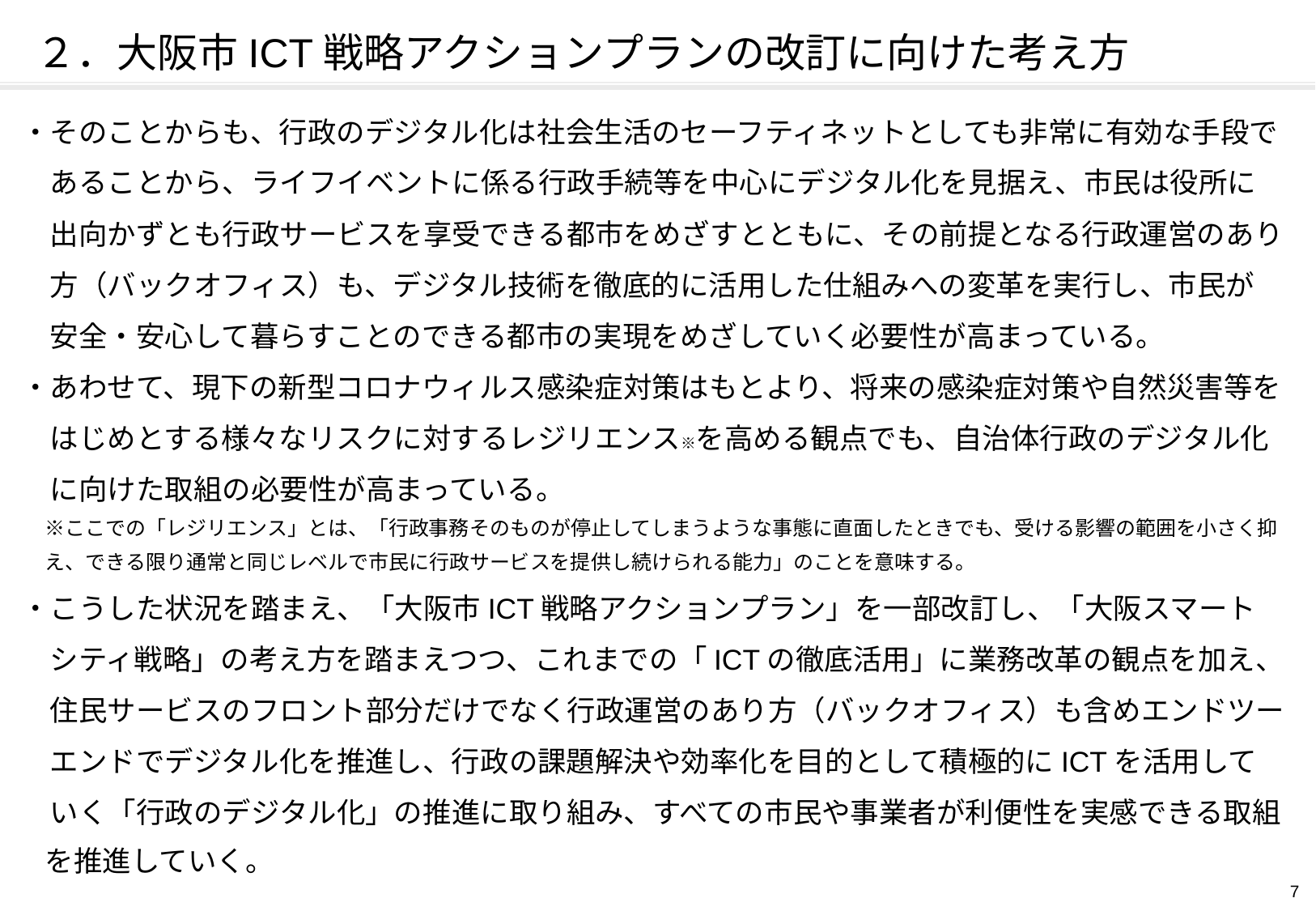

# ２．大阪市ICT戦略アクションプランの改訂に向けた考え方
・そのことからも、行政のデジタル化は社会生活のセーフティネットとしても非常に有効な手段で
　あることから、ライフイベントに係る行政手続等を中心にデジタル化を見据え、市民は役所に
　出向かずとも行政サービスを享受できる都市をめざすとともに、その前提となる行政運営のあり
　方（バックオフィス）も、デジタル技術を徹底的に活用した仕組みへの変革を実行し、市民が
　安全・安心して暮らすことのできる都市の実現をめざしていく必要性が高まっている。
・あわせて、現下の新型コロナウィルス感染症対策はもとより、将来の感染症対策や自然災害等を
　はじめとする様々なリスクに対するレジリエンス※を高める観点でも、自治体行政のデジタル化
　に向けた取組の必要性が高まっている。
※ここでの「レジリエンス」とは、「行政事務そのものが停止してしまうような事態に直面したときでも、受ける影響の範囲を小さく抑え、できる限り通常と同じレベルで市民に行政サービスを提供し続けられる能力」のことを意味する。
・こうした状況を踏まえ、「大阪市ICT戦略アクションプラン」を一部改訂し、「大阪スマート
　シティ戦略」の考え方を踏まえつつ、これまでの「ICTの徹底活用」に業務改革の観点を加え、
　住民サービスのフロント部分だけでなく行政運営のあり方（バックオフィス）も含めエンドツー
　エンドでデジタル化を推進し、行政の課題解決や効率化を目的として積極的にICTを活用して
　いく「行政のデジタル化」の推進に取り組み、すべての市民や事業者が利便性を実感できる取組を推進していく。
7